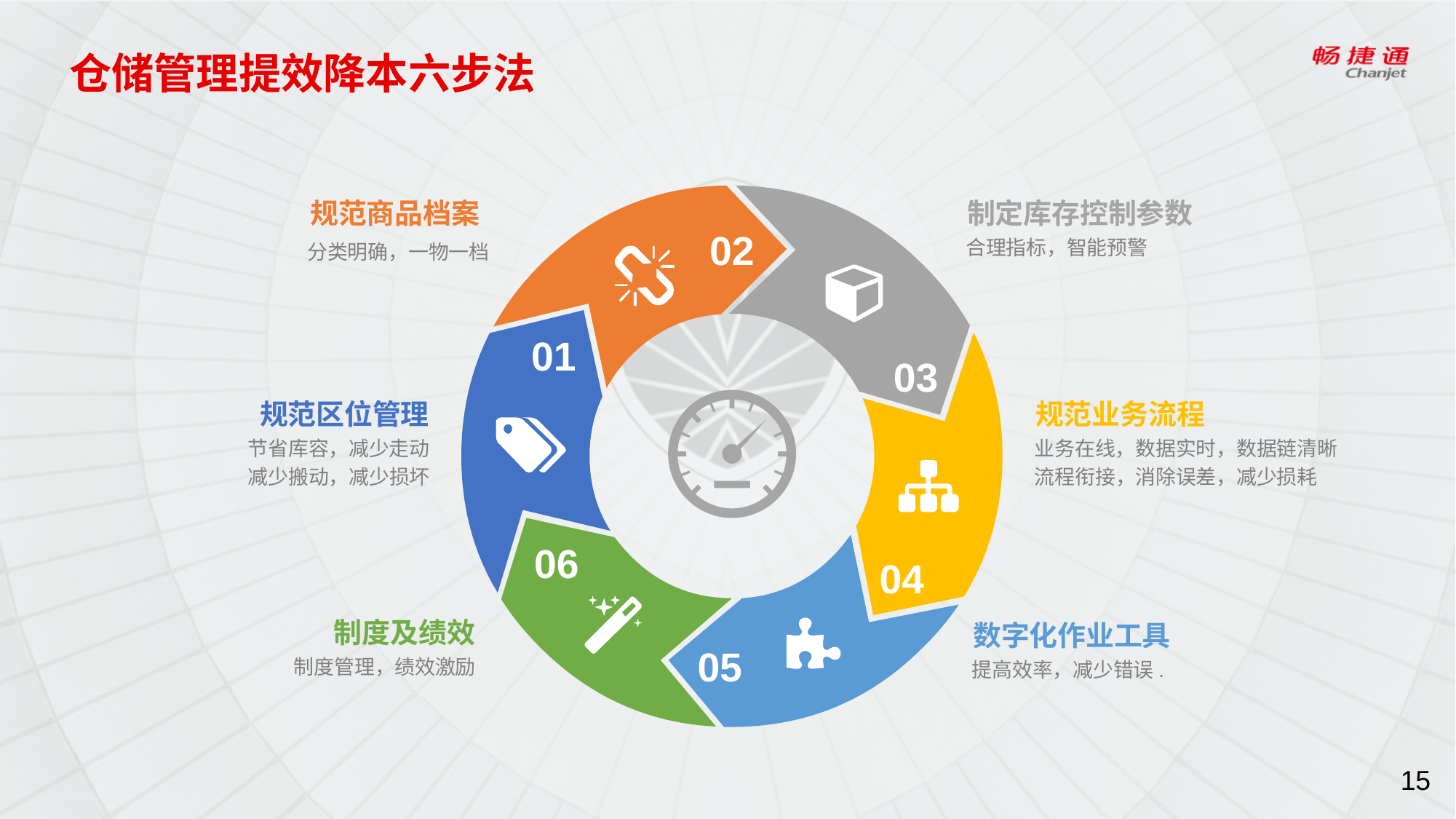

# 仓储管理提效降本六步法

规范商品档案

制定库存控制参数
合理指标，智能预警
02
分类明确，一物一档

01

03

规范区位管理
节省库容，减少走动
减少搬动，减少损坏

规范业务流程
业务在线，数据实时，数据链清晰
流程衔接，消除误差，减少损耗

06
04

制度及绩效
制度管理，绩效激励
数字化作业工具
提高效率，减少错误.

05
15